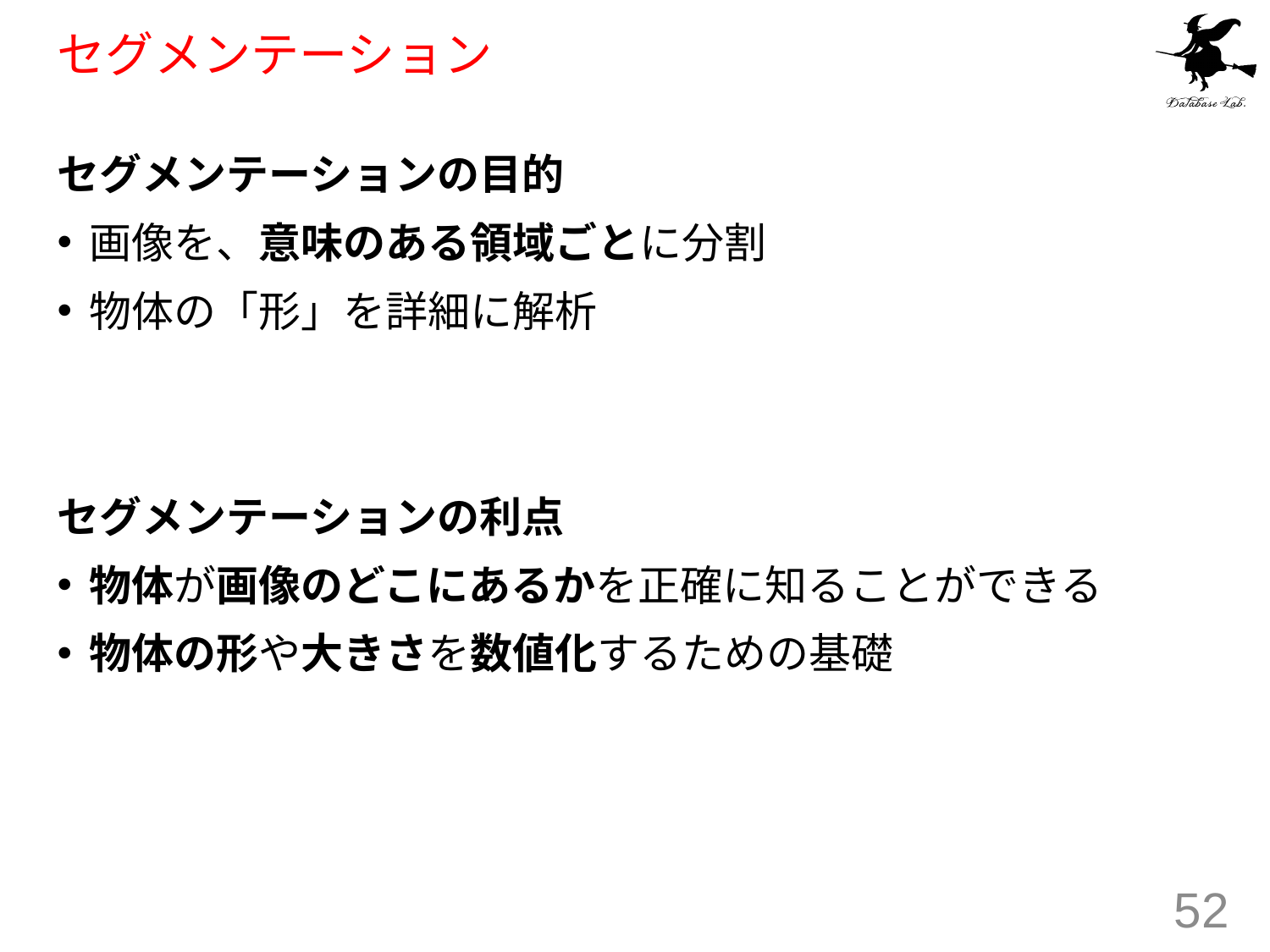

# セグメンテーション
セグメンテーションの目的
画像を、意味のある領域ごとに分割
物体の「形」を詳細に解析

セグメンテーションの利点
物体が画像のどこにあるかを正確に知ることができる
物体の形や大きさを数値化するための基礎
52